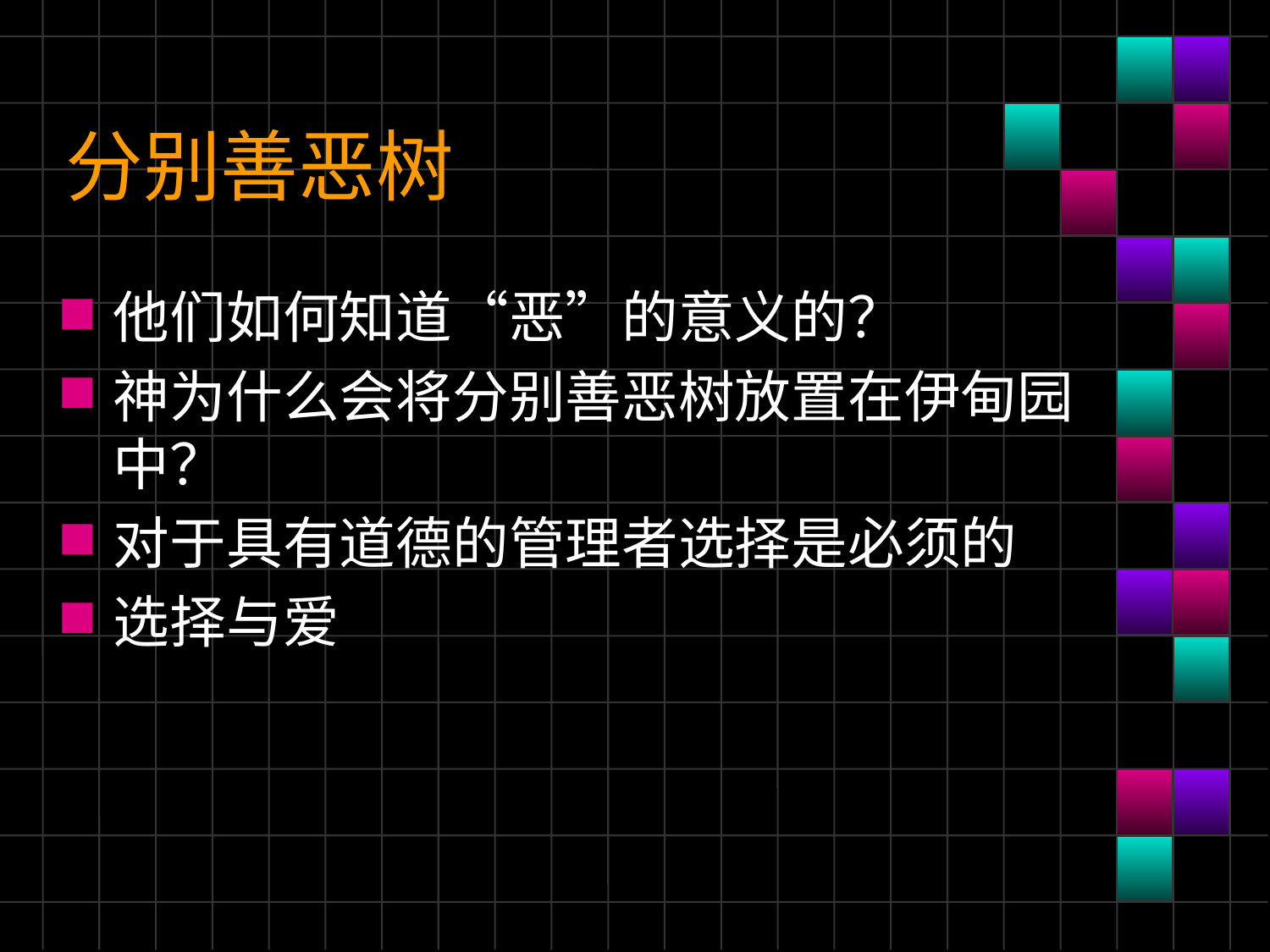

# 分别善恶树
他们如何知道“恶”的意义的？
神为什么会将分别善恶树放置在伊甸园中？
对于具有道德的管理者选择是必须的
选择与爱